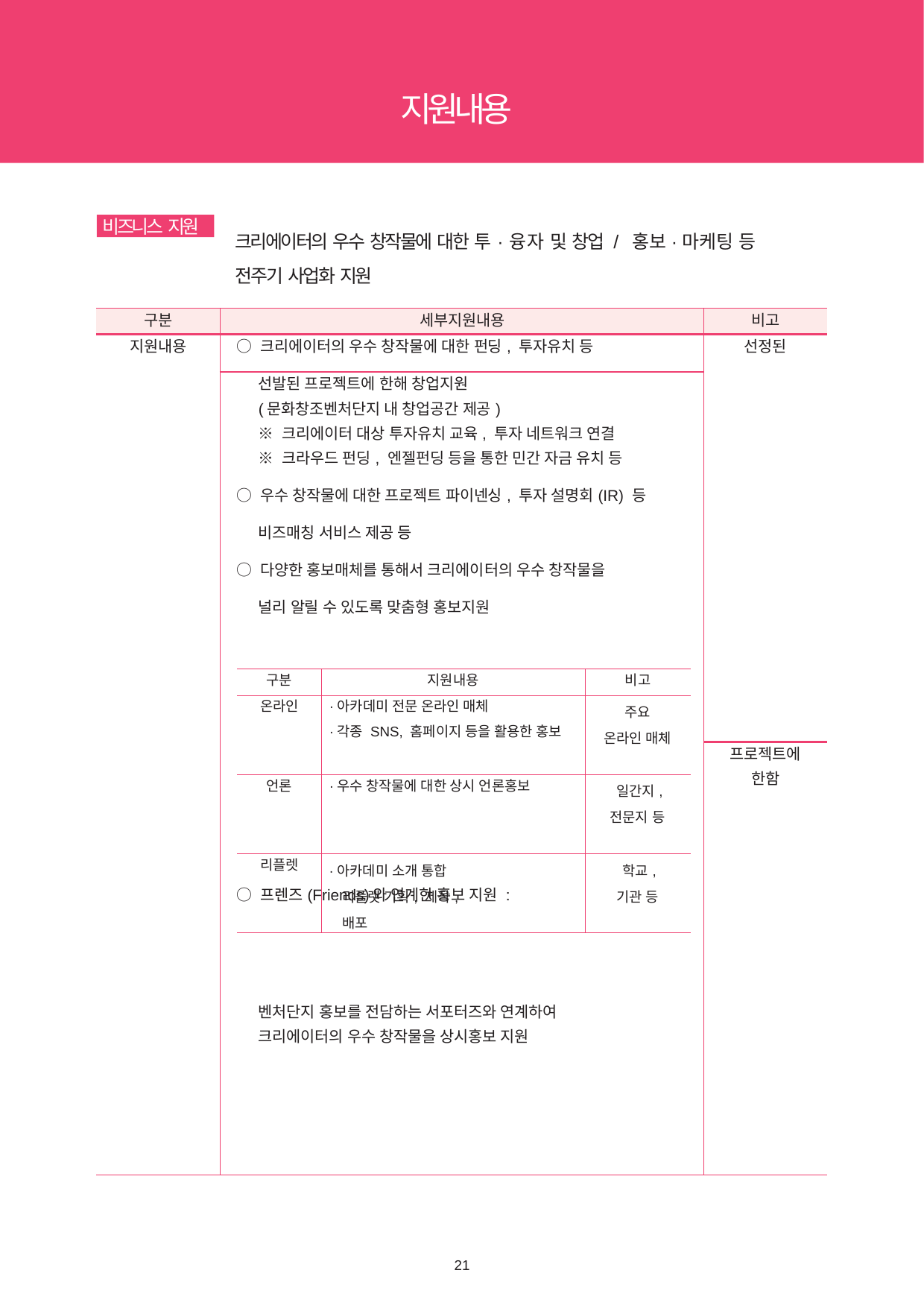

지원내용
비즈니스 지원
크리에이터의 우수 창작물에 대한 투·융자 및 창업 / 홍보·마케팅 등 전주기 사업화 지원
| 구분 | 세부지원내용 | 비고 |
| --- | --- | --- |
| 지원내용 | ○ 크리에이터의 우수 창작물에 대한 펀딩, 투자유치 등 | 선정된 |
|  | 선발된 프로젝트에 한해 창업지원 |  |
|  | (문화창조벤처단지 내 창업공간 제공) |  |
|  | ※ 크리에이터 대상 투자유치 교육, 투자 네트워크 연결 |  |
|  | ※ 크라우드 펀딩, 엔젤펀딩 등을 통한 민간 자금 유치 등 |  |
|  | ○ 우수 창작물에 대한 프로젝트 파이넨싱, 투자 설명회(IR) 등 |  |
|  | 비즈매칭 서비스 제공 등 |  |
|  | ○ 다양한 홍보매체를 통해서 크리에이터의 우수 창작물을 |  |
|  | 널리 알릴 수 있도록 맞춤형 홍보지원 |  |
|  |  |  |
|  |  | 프로젝트에 |
|  |  | 한함 |
|  | ○ 프렌즈(Friends)와 연계한 홍보 지원 : |  |
|  | 벤처단지 홍보를 전담하는 서포터즈와 연계하여 |  |
|  | 크리에이터의 우수 창작물을 상시홍보 지원 |  |
| 구분 | 지원내용 | 비고 |
| --- | --- | --- |
| 온라인 | ·아카데미 전문 온라인 매체 ·각종 SNS, 홈페이지 등을 활용한 홍보 | 주요 온라인 매체 |
| 언론 | ·우수 창작물에 대한 상시 언론홍보 | 일간지, 전문지 등 |
| 리플렛 | ·아카데미 소개 통합 리플렛 기획, 제작, 배포 | 학교, 기관 등 |
21